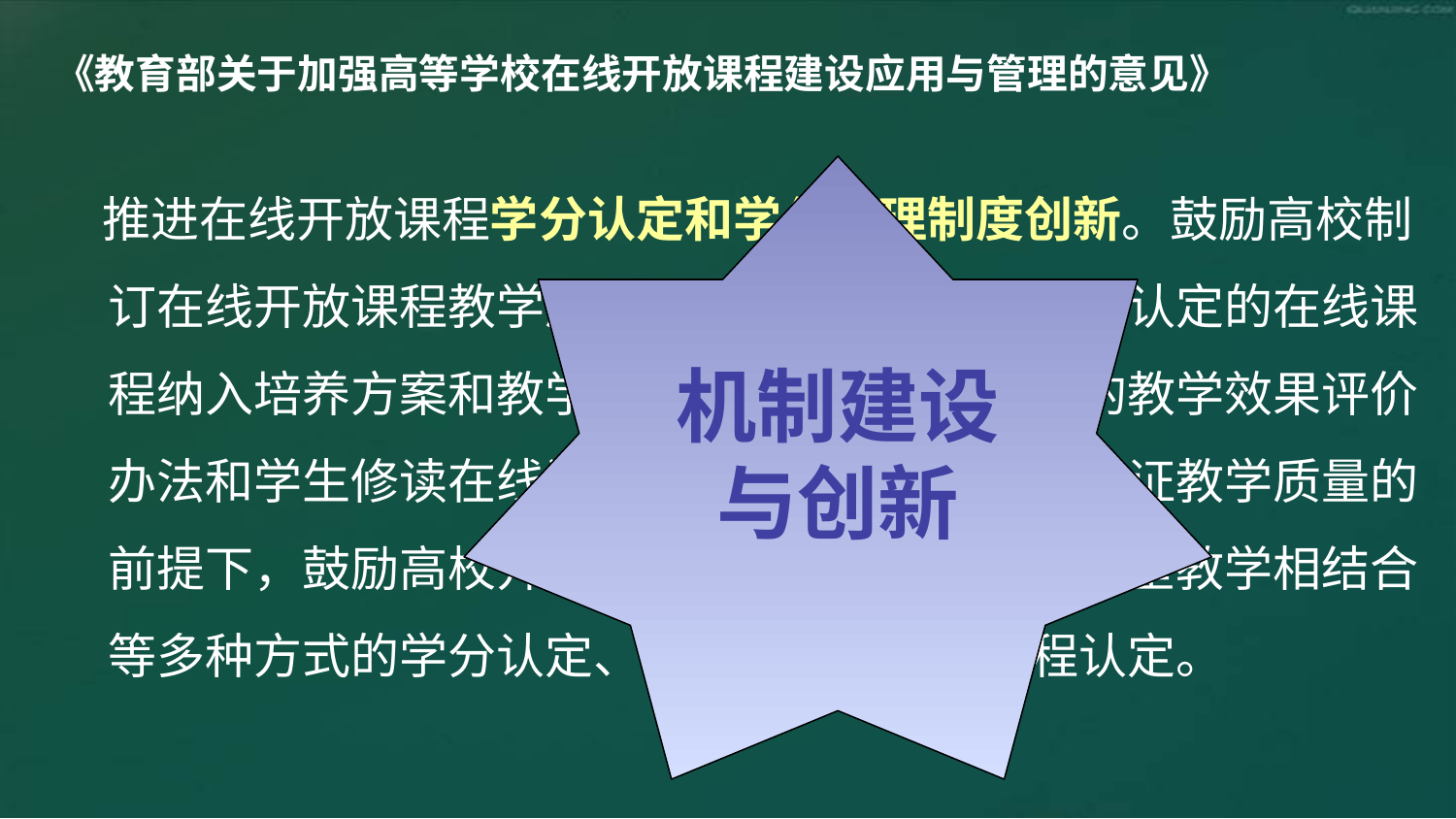

# 《教育部关于加强高等学校在线开放课程建设应用与管理的意见》
　推进在线开放课程学分认定和学分管理制度创新。鼓励高校制订在线开放课程教学质量认定标准，将通过本校认定的在线课程纳入培养方案和教学计划，并制订在线课程的教学效果评价办法和学生修读在线课程的学分认定办法。在保证教学质量的前提下，鼓励高校开展在线学习、在线学习与课堂教学相结合等多种方式的学分认定、学分转换和学习过程认定。
机制建设与创新